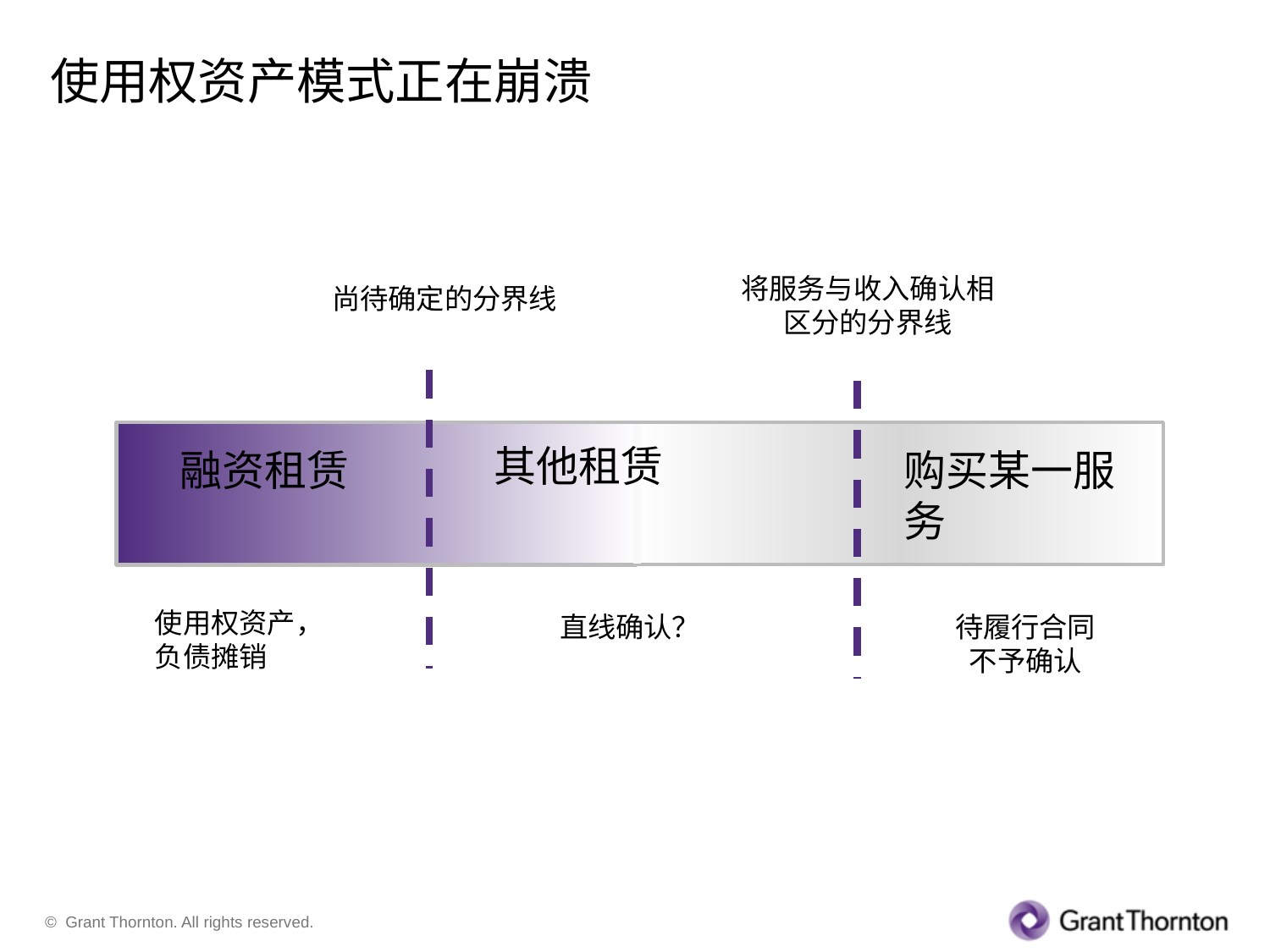

# 使用权资产模式正在崩溃
将服务与收入确认相区分的分界线

尚待确定的分界线

其他租赁
融资租赁
购买某一服务
使用权资产，
负债摊销
待履行合同
不予确认
直线确认？